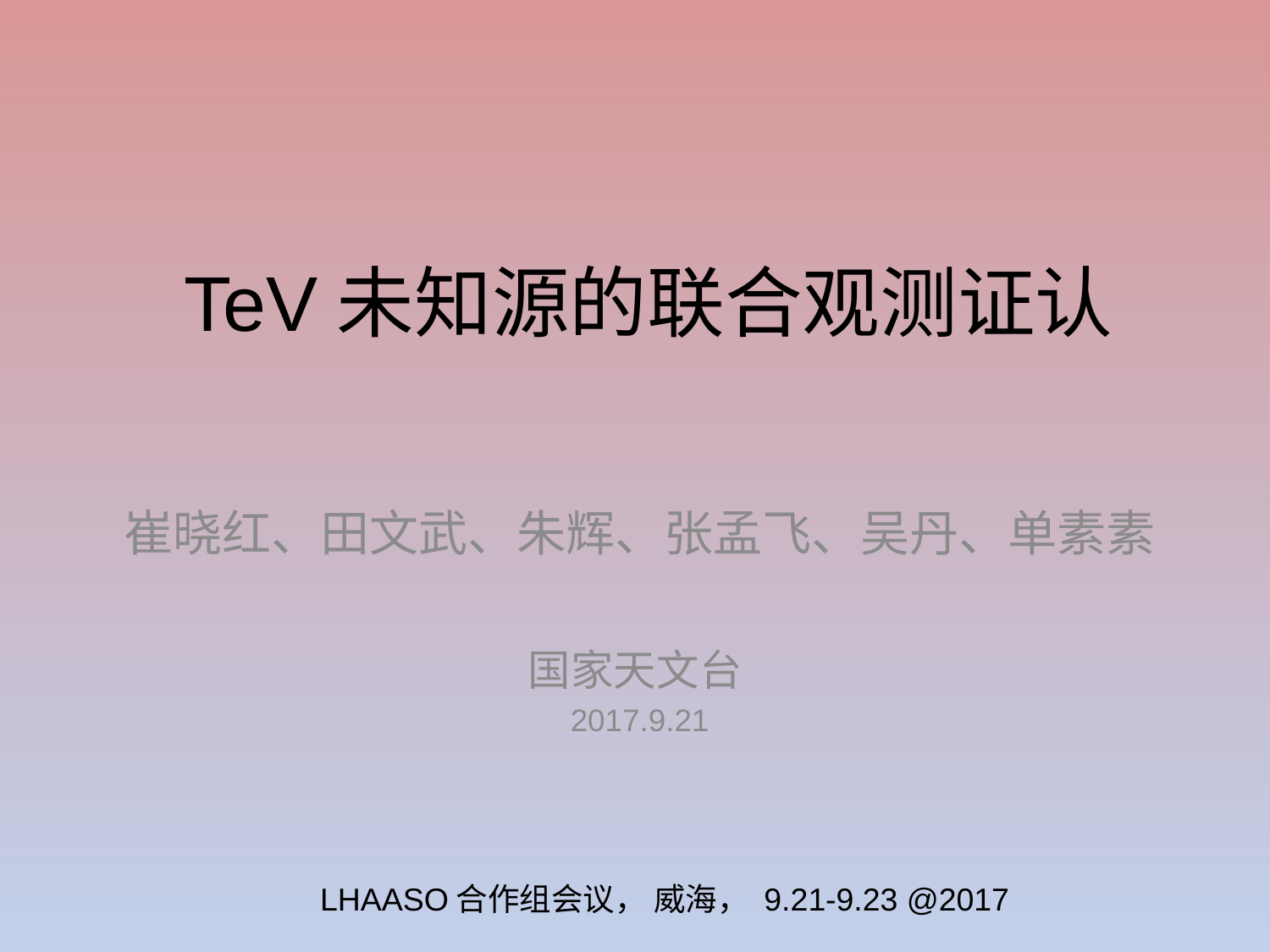

# TeV未知源的联合观测证认
崔晓红、田文武、朱辉、张孟飞、吴丹、单素素

国家天文台
2017.9.21

LHAASO合作组会议， 威海， 9.21-9.23 @2017